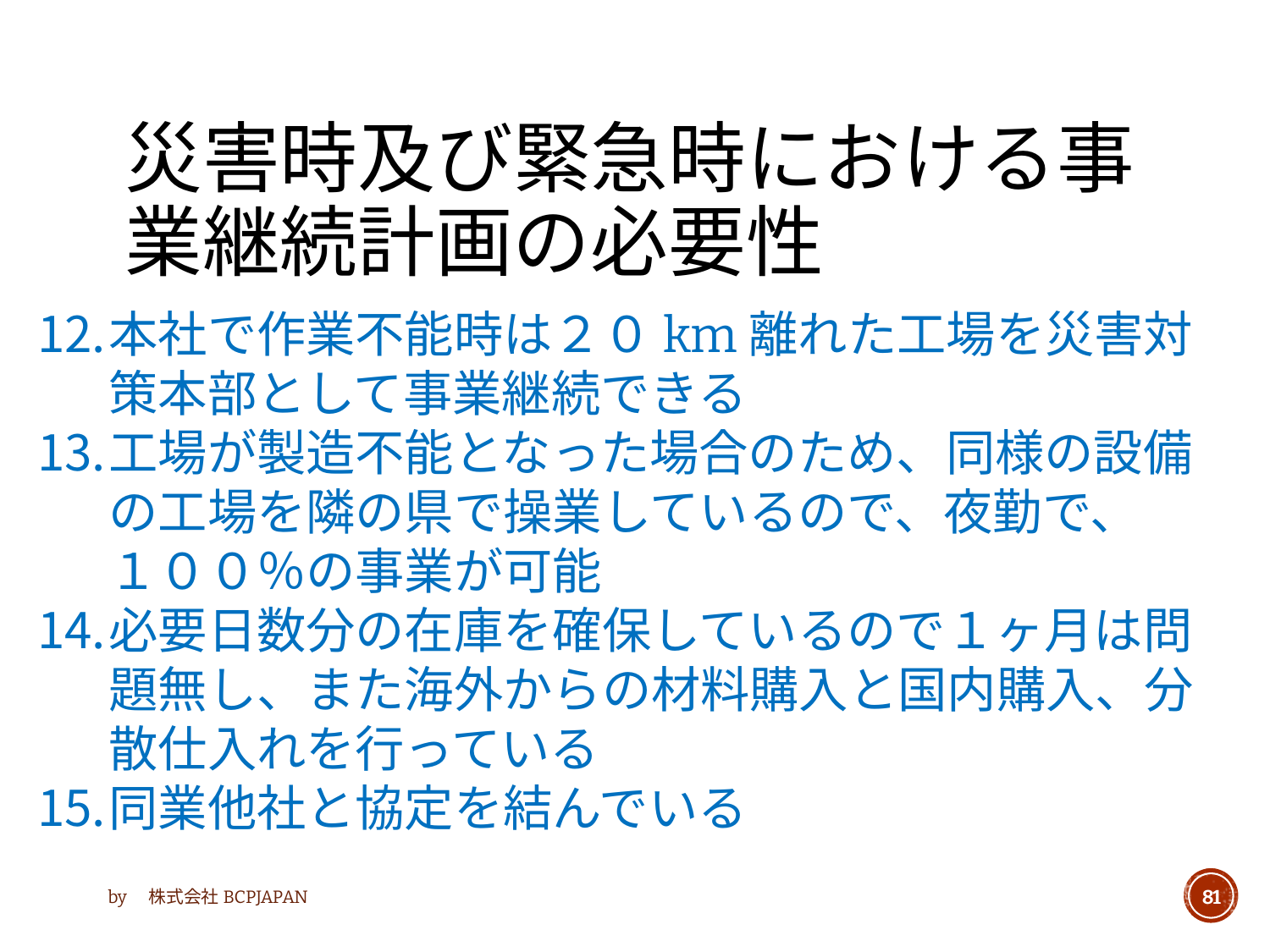

# 災害時及び緊急時における事業継続計画の必要性
本社で作業不能時は２０km離れた工場を災害対策本部として事業継続できる
工場が製造不能となった場合のため、同様の設備の工場を隣の県で操業しているので、夜勤で、　１００％の事業が可能
必要日数分の在庫を確保しているので１ヶ月は問題無し、また海外からの材料購入と国内購入、分散仕入れを行っている
同業他社と協定を結んでいる
by　株式会社BCPJAPAN
81